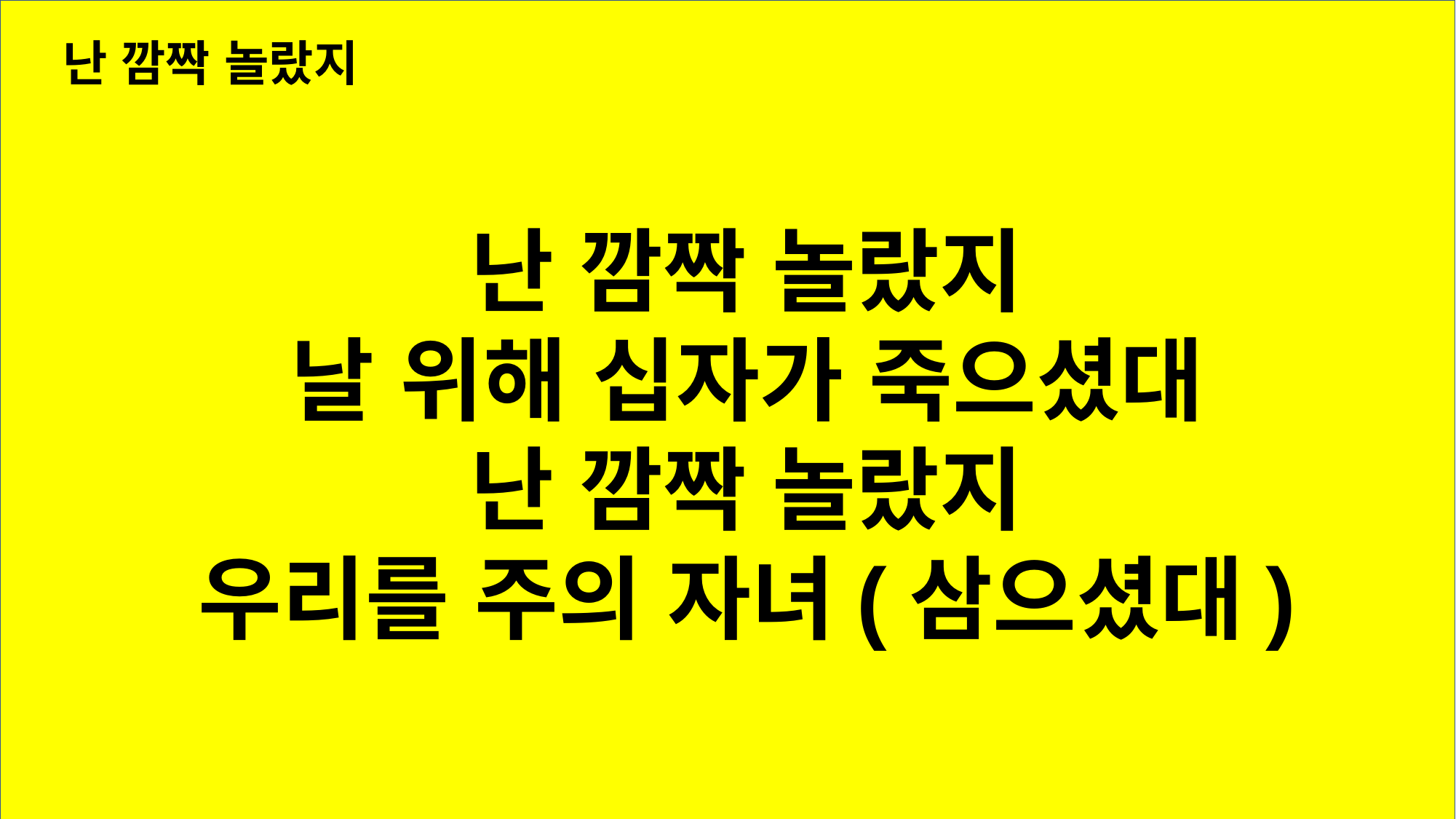

난 깜짝 놀랐지

난 깜짝 놀랐지
날 위해 십자가 죽으셨대
난 깜짝 놀랐지
우리를 주의 자녀(삼으셨대)